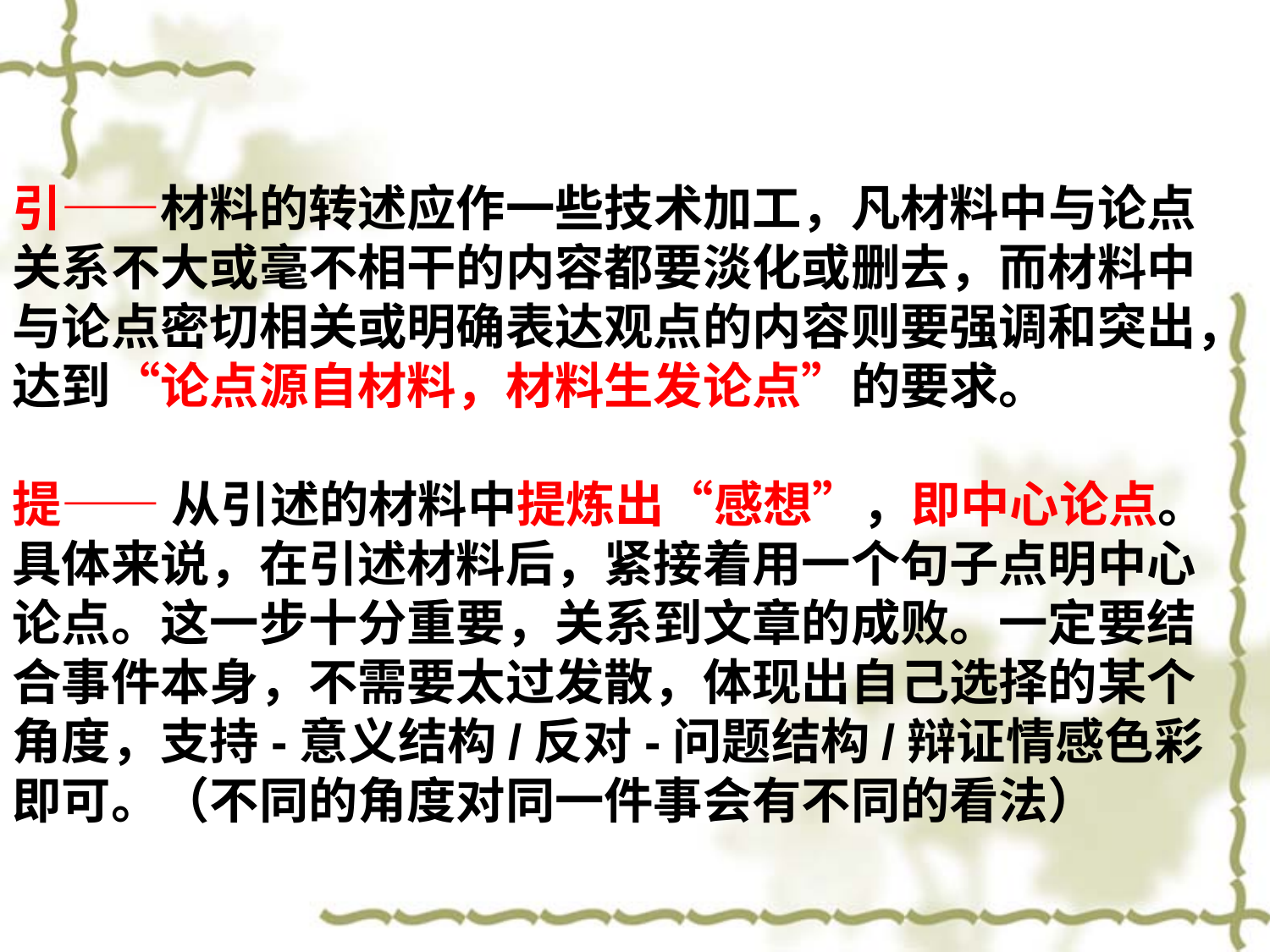

引——材料的转述应作一些技术加工，凡材料中与论点关系不大或毫不相干的内容都要淡化或删去，而材料中与论点密切相关或明确表达观点的内容则要强调和突出，达到“论点源自材料，材料生发论点”的要求。

提—— 从引述的材料中提炼出“感想”，即中心论点。具体来说，在引述材料后，紧接着用一个句子点明中心论点。这一步十分重要，关系到文章的成败。一定要结合事件本身，不需要太过发散，体现出自己选择的某个角度，支持-意义结构/反对-问题结构/辩证情感色彩即可。（不同的角度对同一件事会有不同的看法）

8